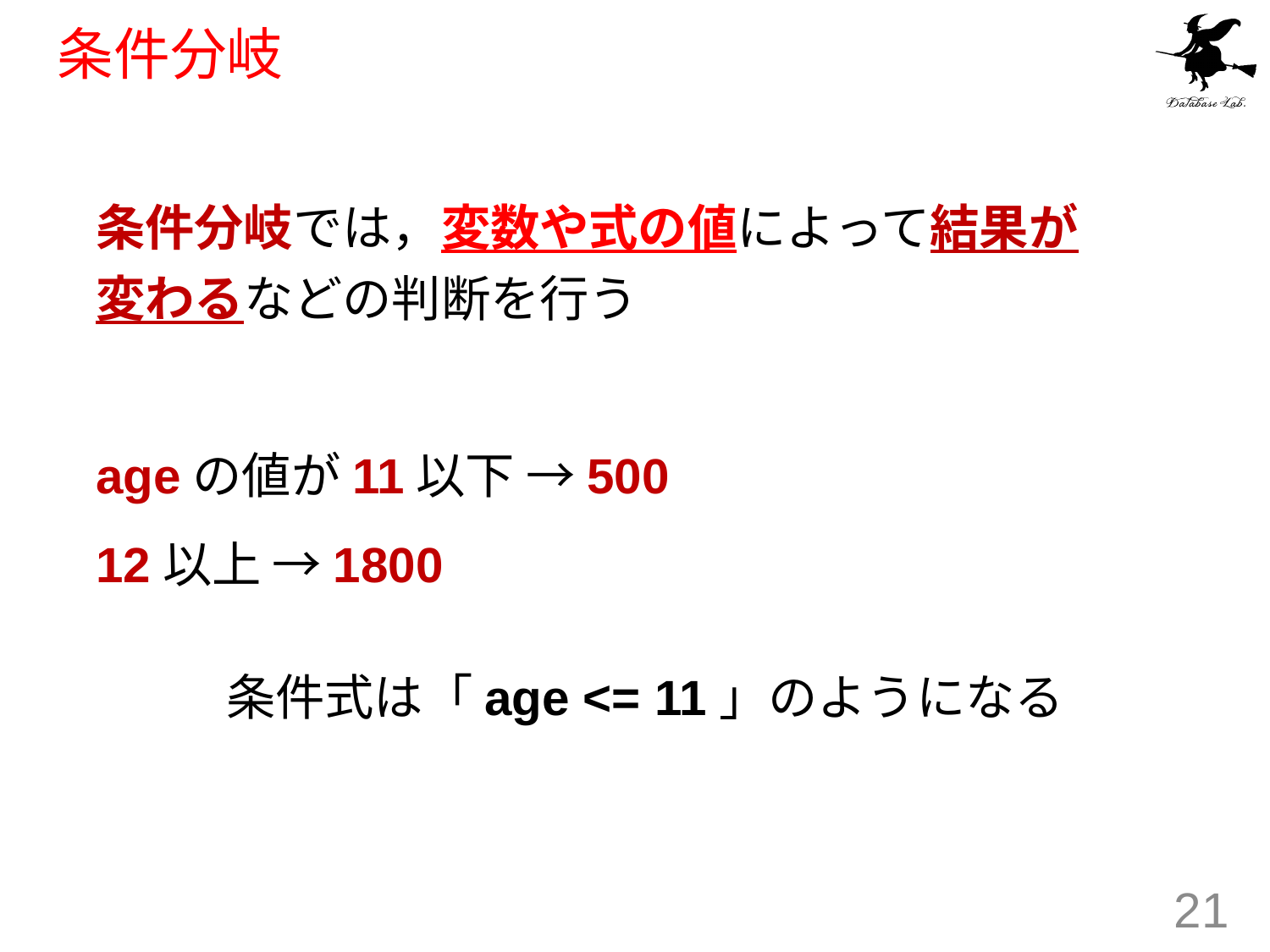

# 条件分岐
条件分岐では，変数や式の値によって結果が変わるなどの判断を行う

ageの値が11以下 →500
12以上 →1800
条件式は「age <= 11」のようになる
21